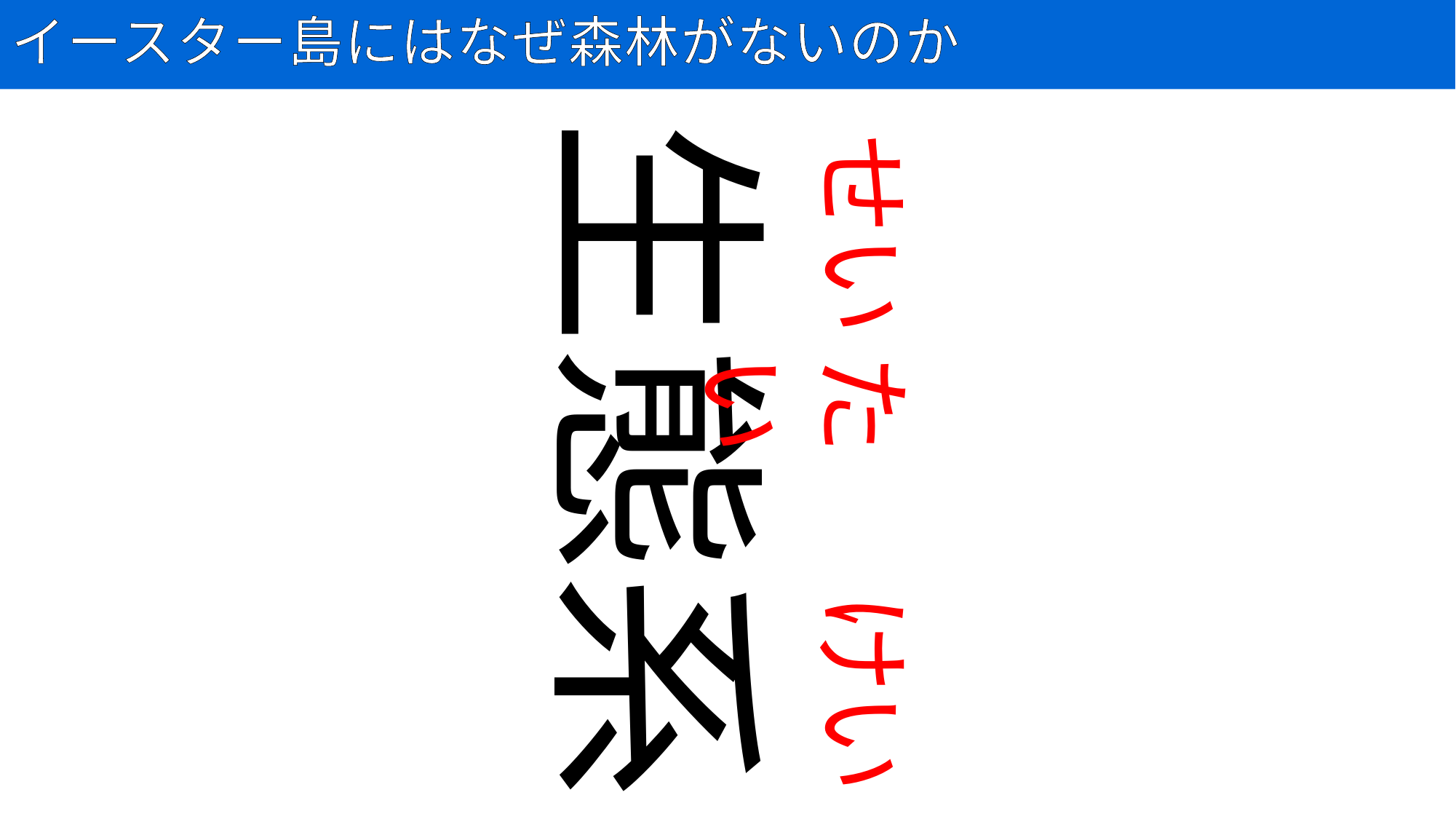

# イースター島にはなぜ森林がないのか
60
生態系
せい
たい
けい